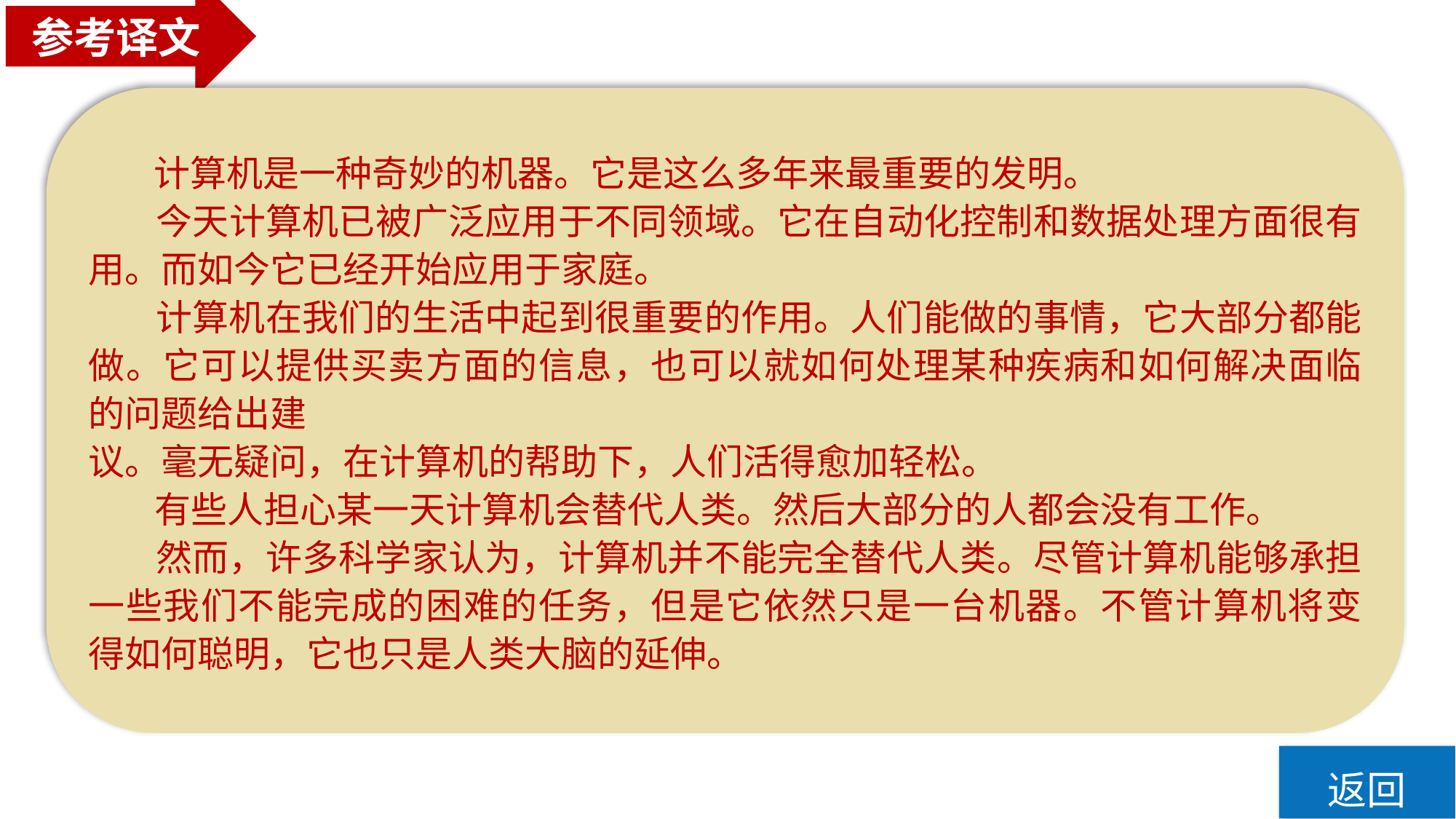

参考译文
       计算机是一种奇妙的机器。它是这么多年来最重要的发明。
       今天计算机已被广泛应用于不同领域。它在自动化控制和数据处理方面很有用。而如今它已经开始应用于家庭。
       计算机在我们的生活中起到很重要的作用。人们能做的事情，它大部分都能做。它可以提供买卖方面的信息，也可以就如何处理某种疾病和如何解决面临的问题给出建
议。毫无疑问，在计算机的帮助下，人们活得愈加轻松。
       有些人担心某一天计算机会替代人类。然后大部分的人都会没有工作。
       然而，许多科学家认为，计算机并不能完全替代人类。尽管计算机能够承担一些我们不能完成的困难的任务，但是它依然只是一台机器。不管计算机将变得如何聪明，它也只是人类大脑的延伸。
返回